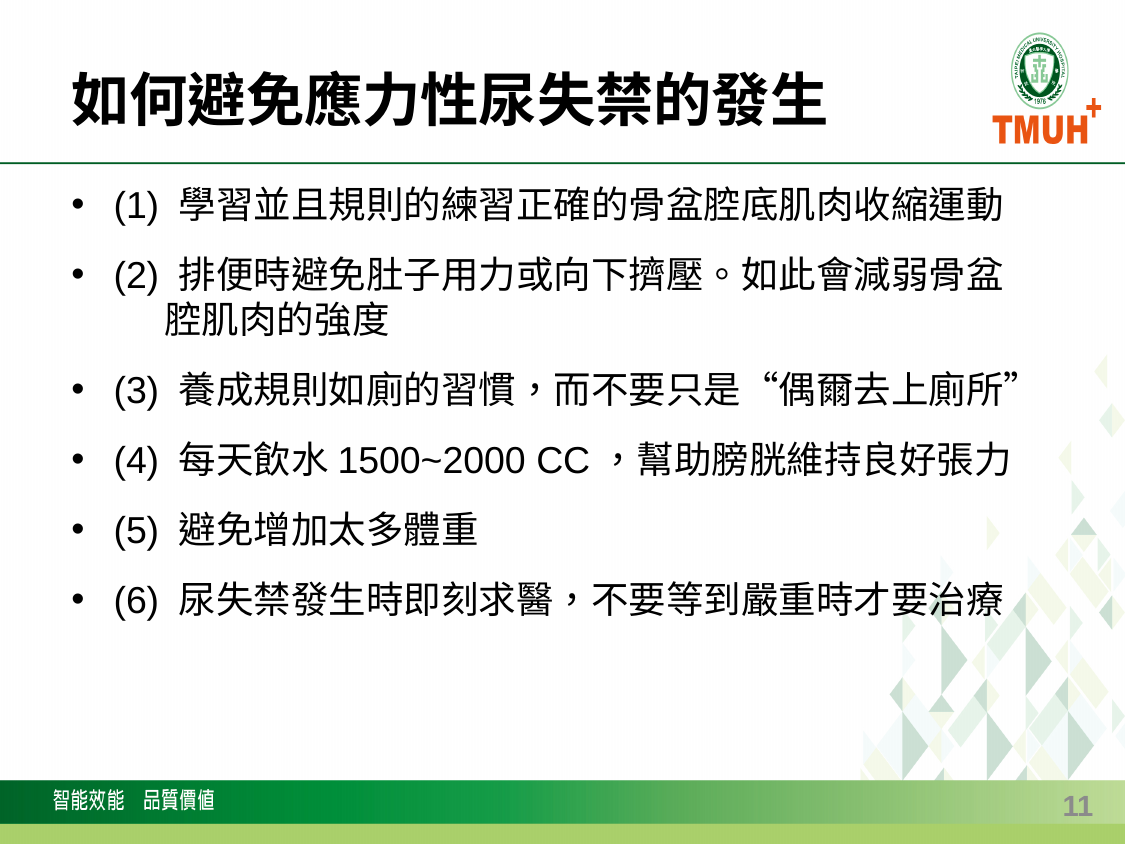

# 如何避免應力性尿失禁的發生
(1) 學習並且規則的練習正確的骨盆腔底肌肉收縮運動
(2) 排便時避免肚子用力或向下擠壓。如此會減弱骨盆
      腔肌肉的強度
(3) 養成規則如廁的習慣，而不要只是“偶爾去上廁所”
(4) 每天飲水1500~2000 CC，幫助膀胱維持良好張力
(5) 避免增加太多體重
(6) 尿失禁發生時即刻求醫，不要等到嚴重時才要治療
11